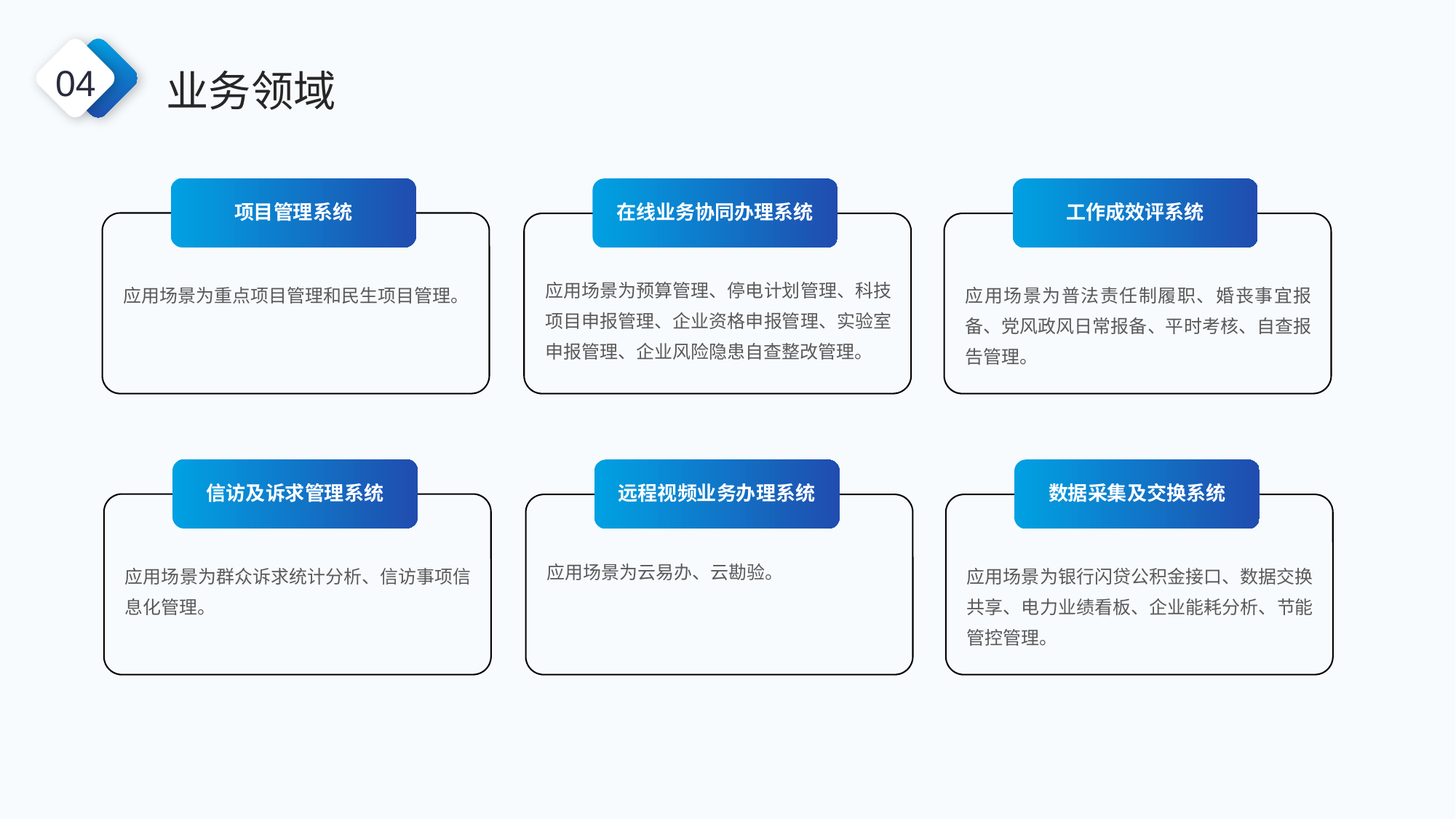

业务领域

04

项目管理系统

在线业务协同办理系统

工作成效评系统

应用场景为重点项目管理和民生项目管理。

应用场景为预算管理、停电计划管理、科技项目申报管理、企业资格申报管理、实验室申报管理、企业风险隐患自查整改管理。

应用场景为普法责任制履职、婚丧事宜报备、党风政风日常报备、平时考核、自查报告管理。

信访及诉求管理系统

远程视频业务办理系统

数据采集及交换系统

应用场景为群众诉求统计分析、信访事项信息化管理。

应用场景为云易办、云勘验。

应用场景为银行闪贷公积金接口、数据交换共享、电力业绩看板、企业能耗分析、节能管控管理。